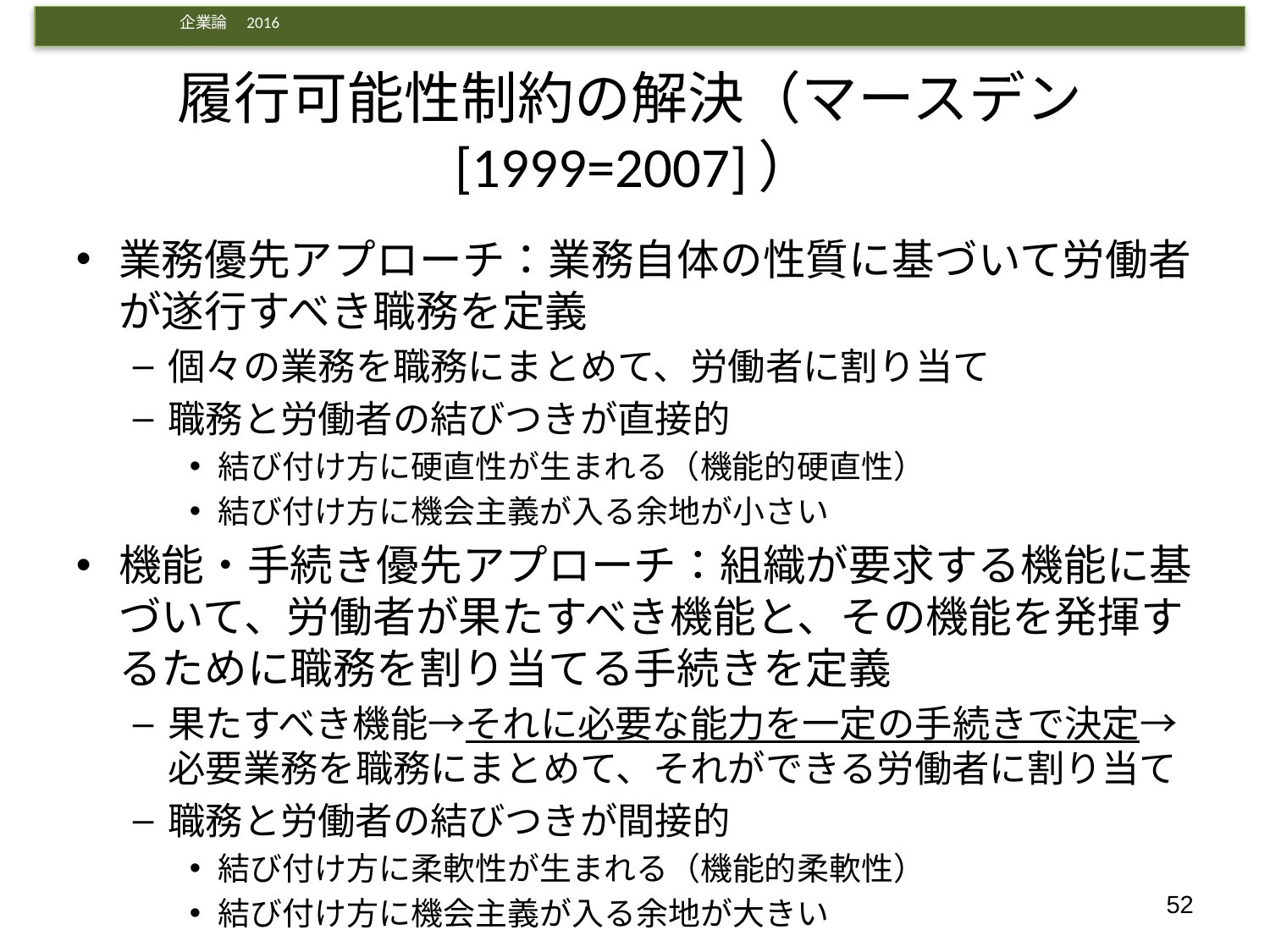

# 履行可能性制約の解決（マースデン[1999=2007]）
業務優先アプローチ：業務自体の性質に基づいて労働者が遂行すべき職務を定義
個々の業務を職務にまとめて、労働者に割り当て
職務と労働者の結びつきが直接的
結び付け方に硬直性が生まれる（機能的硬直性）
結び付け方に機会主義が入る余地が小さい
機能・手続き優先アプローチ：組織が要求する機能に基づいて、労働者が果たすべき機能と、その機能を発揮するために職務を割り当てる手続きを定義
果たすべき機能→それに必要な能力を一定の手続きで決定→必要業務を職務にまとめて、それができる労働者に割り当て
職務と労働者の結びつきが間接的
結び付け方に柔軟性が生まれる（機能的柔軟性）
結び付け方に機会主義が入る余地が大きい
52